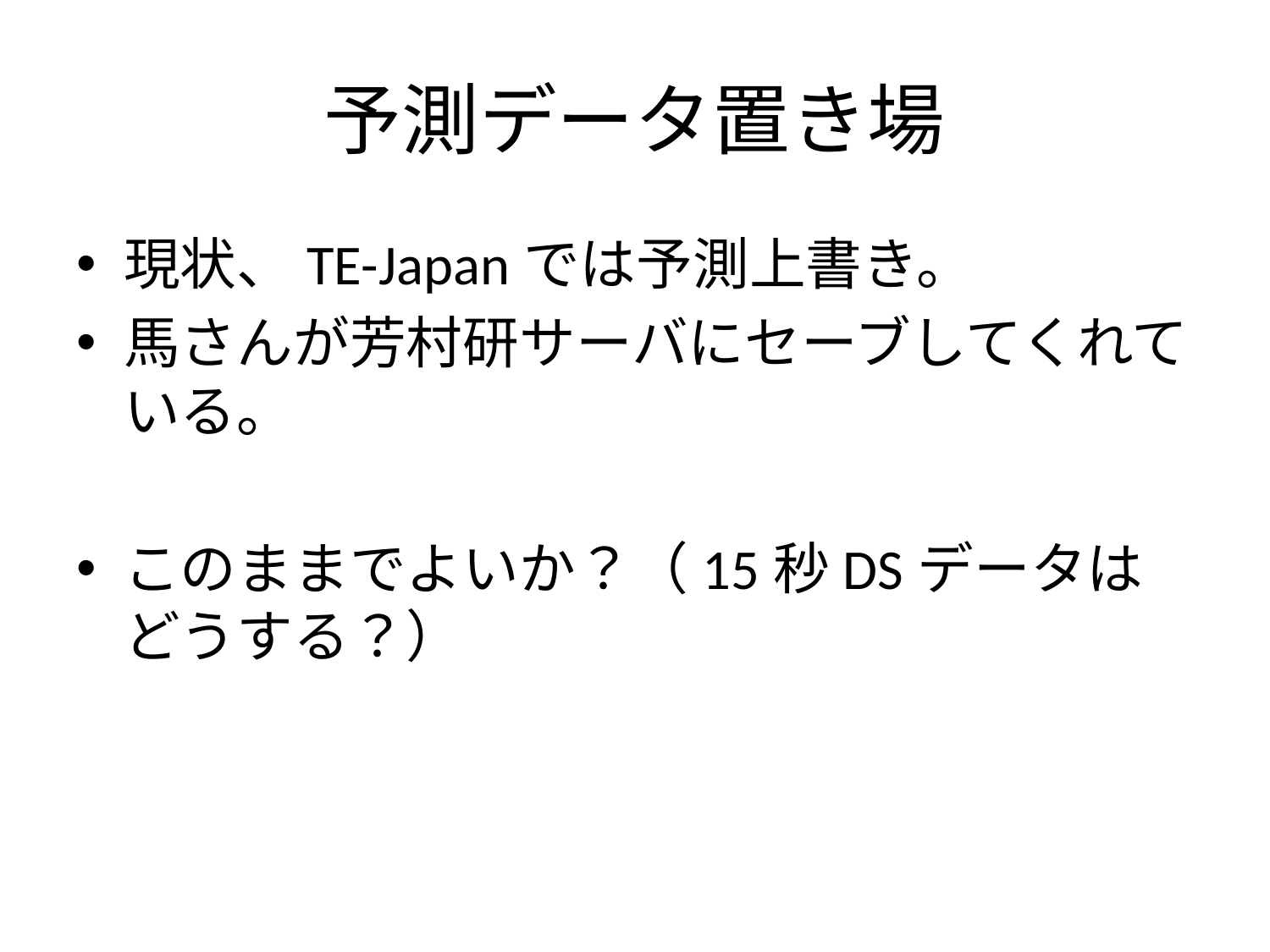

# 予測データ置き場
現状、TE-Japanでは予測上書き。
馬さんが芳村研サーバにセーブしてくれている。

このままでよいか？（15秒DSデータはどうする？）